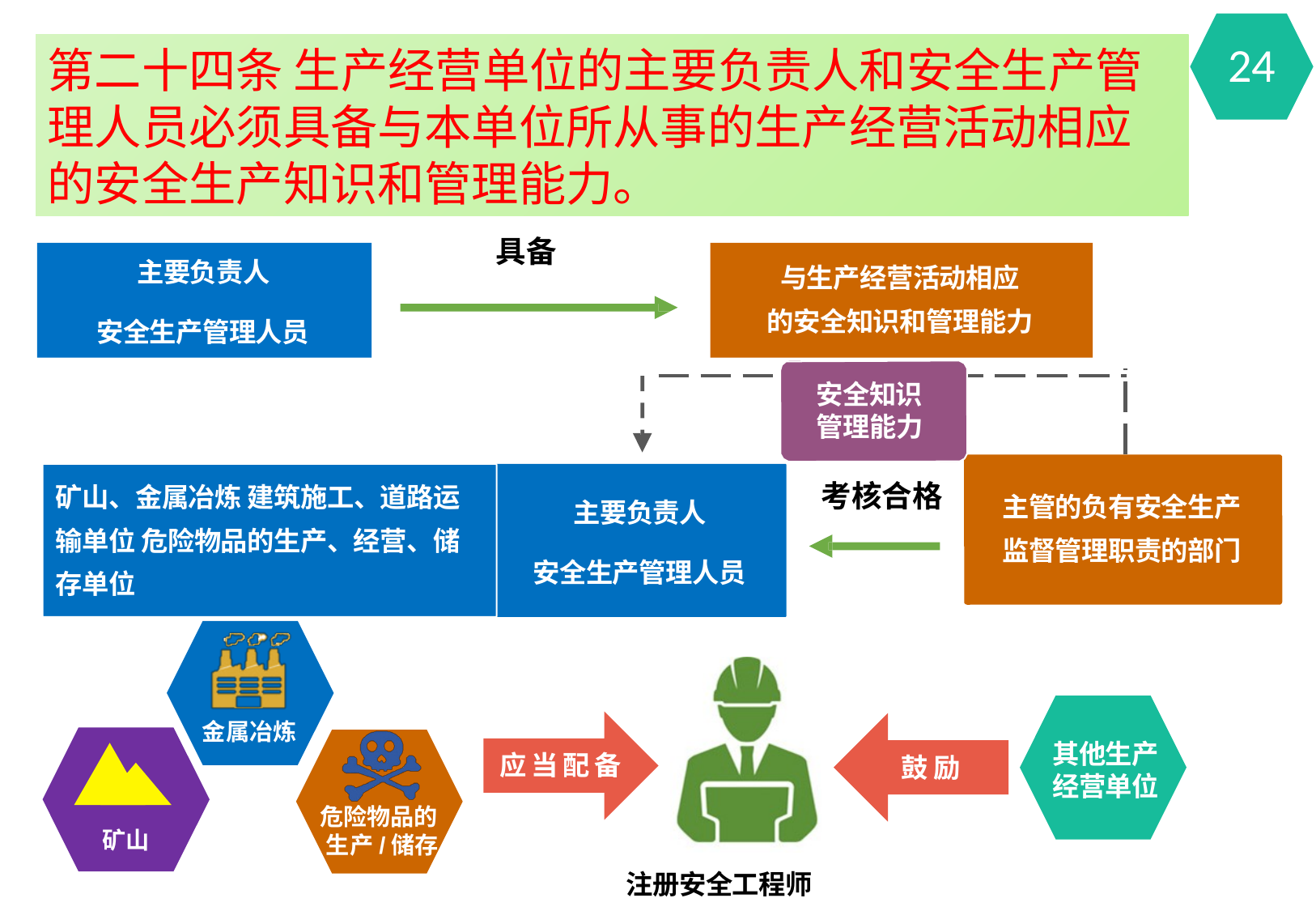

第二十四条 生产经营单位的主要负责人和安全生产管理人员必须具备与本单位所从事的生产经营活动相应的安全生产知识和管理能力。
24
具备

与生产经营活动相应 的安全知识和管理能力
主要负责人

安全生产管理人员

安全知识
管理能力

矿山、金属冶炼 建筑施工、道路运输单位 危险物品的生产、经营、储存单位
考核合格
主管的负有安全生产 监督管理职责的部门
主要负责人

安全生产管理人员

金属冶炼

其他生产
经营单位

应当配备
鼓励

危险物品的 生产/储存
矿山
注册安全工程师